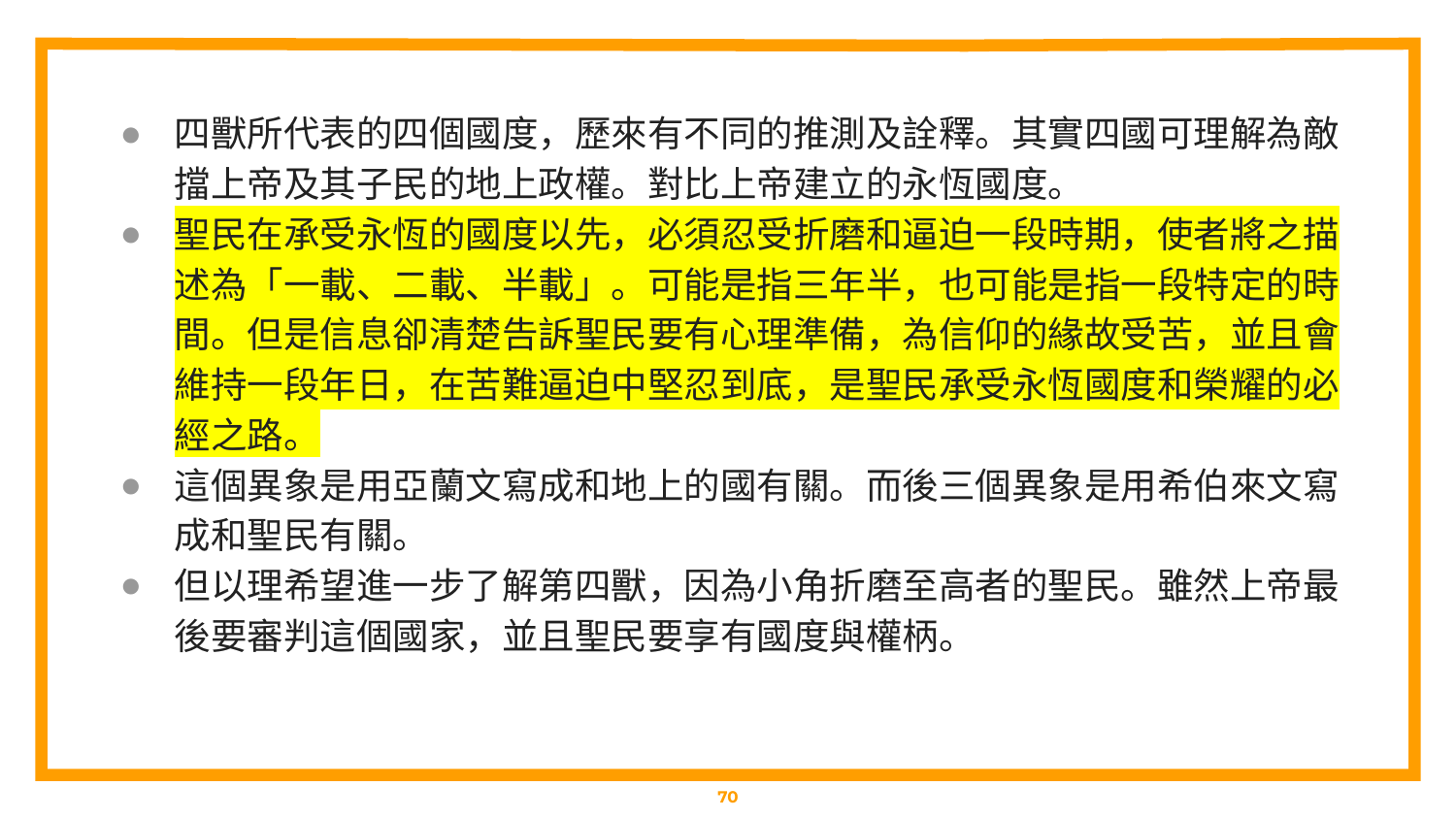

四獸所代表的四個國度，歷來有不同的推測及詮釋。其實四國可理解為敵擋上帝及其子民的地上政權。對比上帝建立的永恆國度。
聖民在承受永恆的國度以先，必須忍受折磨和逼迫一段時期，使者將之描述為「一載、二載、半載」。可能是指三年半，也可能是指一段特定的時間。但是信息卻清楚告訴聖民要有心理準備，為信仰的緣故受苦，並且會維持一段年日，在苦難逼迫中堅忍到底，是聖民承受永恆國度和榮耀的必經之路。
這個異象是用亞蘭文寫成和地上的國有關。而後三個異象是用希伯來文寫成和聖民有關。
但以理希望進一步了解第四獸，因為小角折磨至高者的聖民。雖然上帝最後要審判這個國家，並且聖民要享有國度與權柄。
70